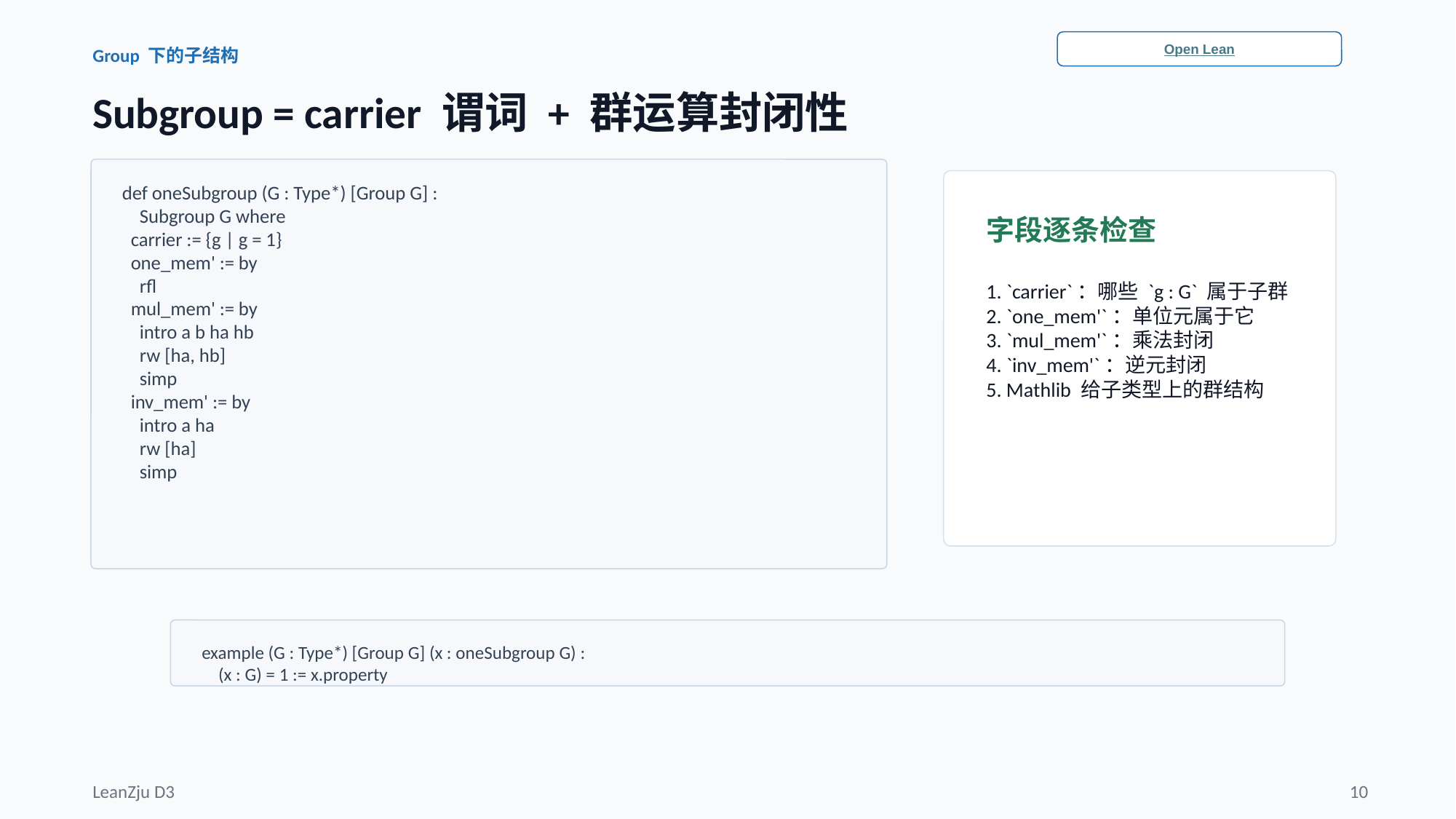

Open Lean
Group 下的子结构
Subgroup = carrier 谓词 + 群运算封闭性

def oneSubgroup (G : Type*) [Group G] :
    Subgroup G where
  carrier := {g | g = 1}
  one_mem' := by
    rfl
  mul_mem' := by
    intro a b ha hb
    rw [ha, hb]
    simp
  inv_mem' := by
    intro a ha
    rw [ha]
    simp
字段逐条检查
1. `carrier`：哪些 `g : G` 属于子群
2. `one_mem'`：单位元属于它
3. `mul_mem'`：乘法封闭
4. `inv_mem'`：逆元封闭
5. Mathlib 给子类型上的群结构

example (G : Type*) [Group G] (x : oneSubgroup G) :
    (x : G) = 1 := x.property
LeanZju D3
10